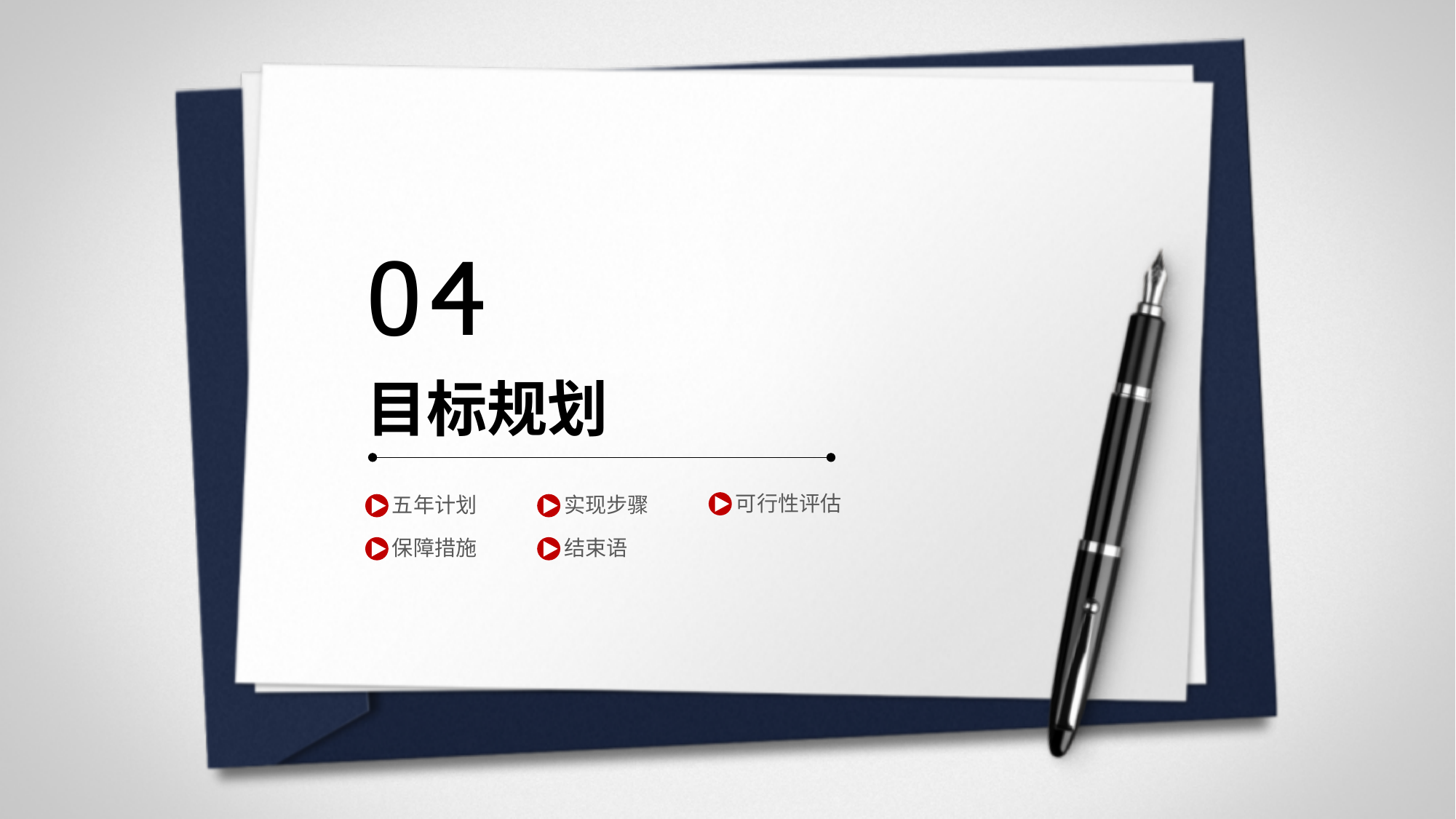

04
目标规划
可行性评估

五年计划

实现步骤

保障措施

结束语